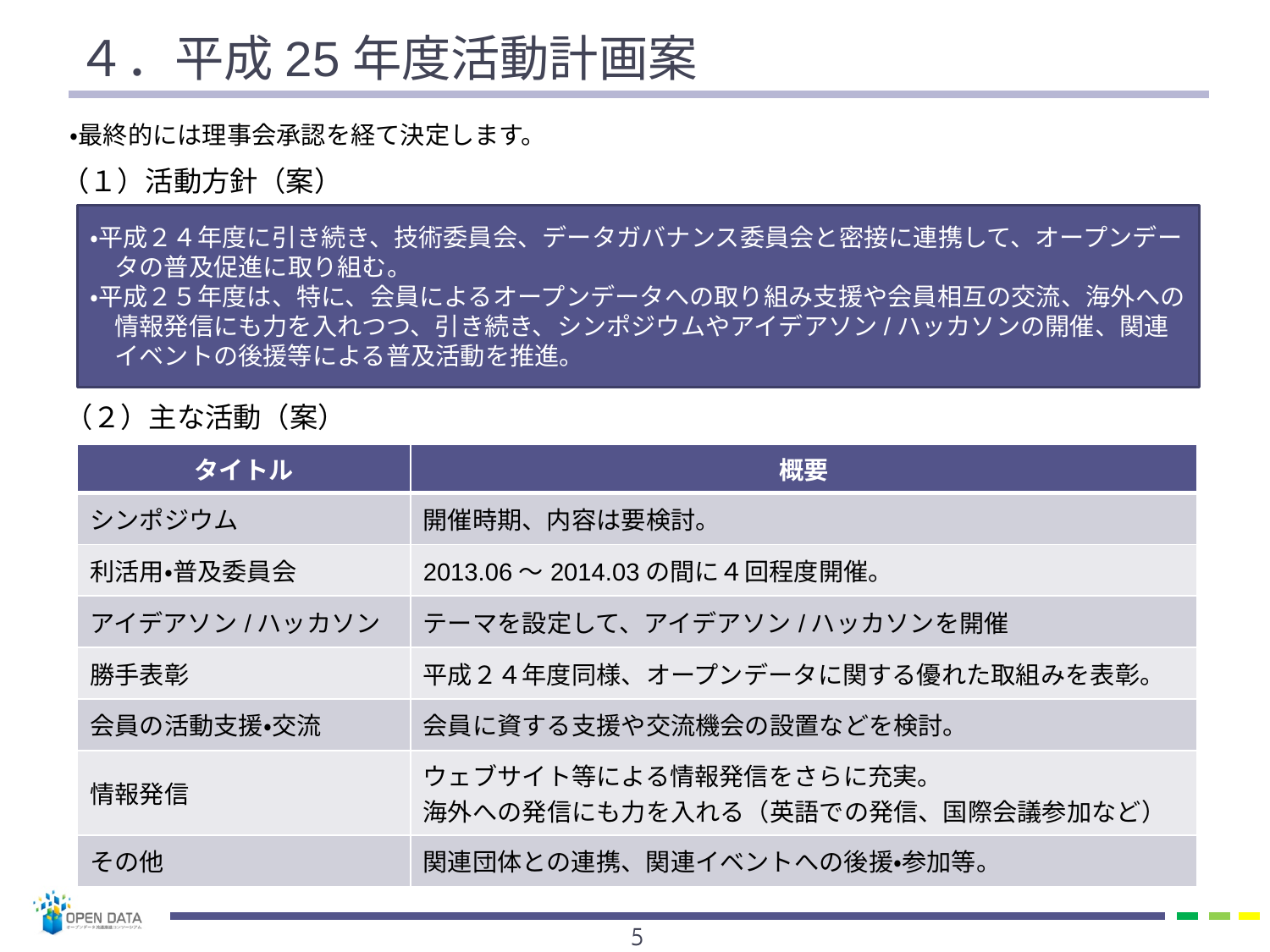

# ４．平成25年度活動計画案
・最終的には理事会承認を経て決定します。
（１）活動方針（案）
・平成２４年度に引き続き、技術委員会、データガバナンス委員会と密接に連携して、オープンデータの普及促進に取り組む。
・平成２５年度は、特に、会員によるオープンデータへの取り組み支援や会員相互の交流、海外への情報発信にも力を入れつつ、引き続き、シンポジウムやアイデアソン/ハッカソンの開催、関連イベントの後援等による普及活動を推進。
（２）主な活動（案）
| タイトル | 概要 |
| --- | --- |
| シンポジウム | 開催時期、内容は要検討。 |
| 利活用・普及委員会 | 2013.06～2014.03の間に４回程度開催。 |
| アイデアソン/ハッカソン | テーマを設定して、アイデアソン/ハッカソンを開催 |
| 勝手表彰 | 平成２４年度同様、オープンデータに関する優れた取組みを表彰。 |
| 会員の活動支援・交流 | 会員に資する支援や交流機会の設置などを検討。 |
| 情報発信 | ウェブサイト等による情報発信をさらに充実。 海外への発信にも力を入れる（英語での発信、国際会議参加など） |
| その他 | 関連団体との連携、関連イベントへの後援・参加等。 |
5